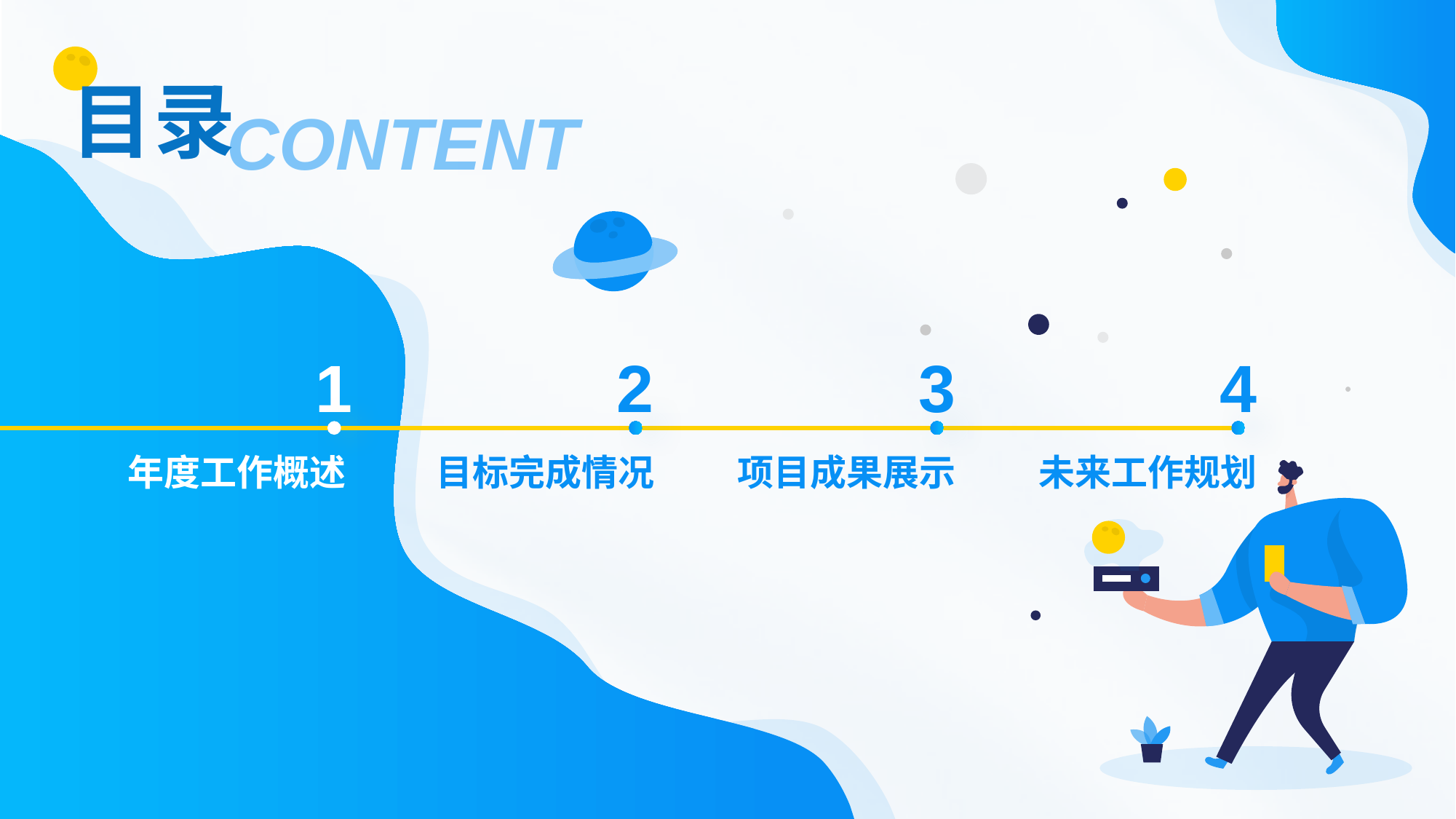

目录
CONTENT

1
2
3

4

年度工作概述
目标完成情况
项目成果展示
未来工作规划